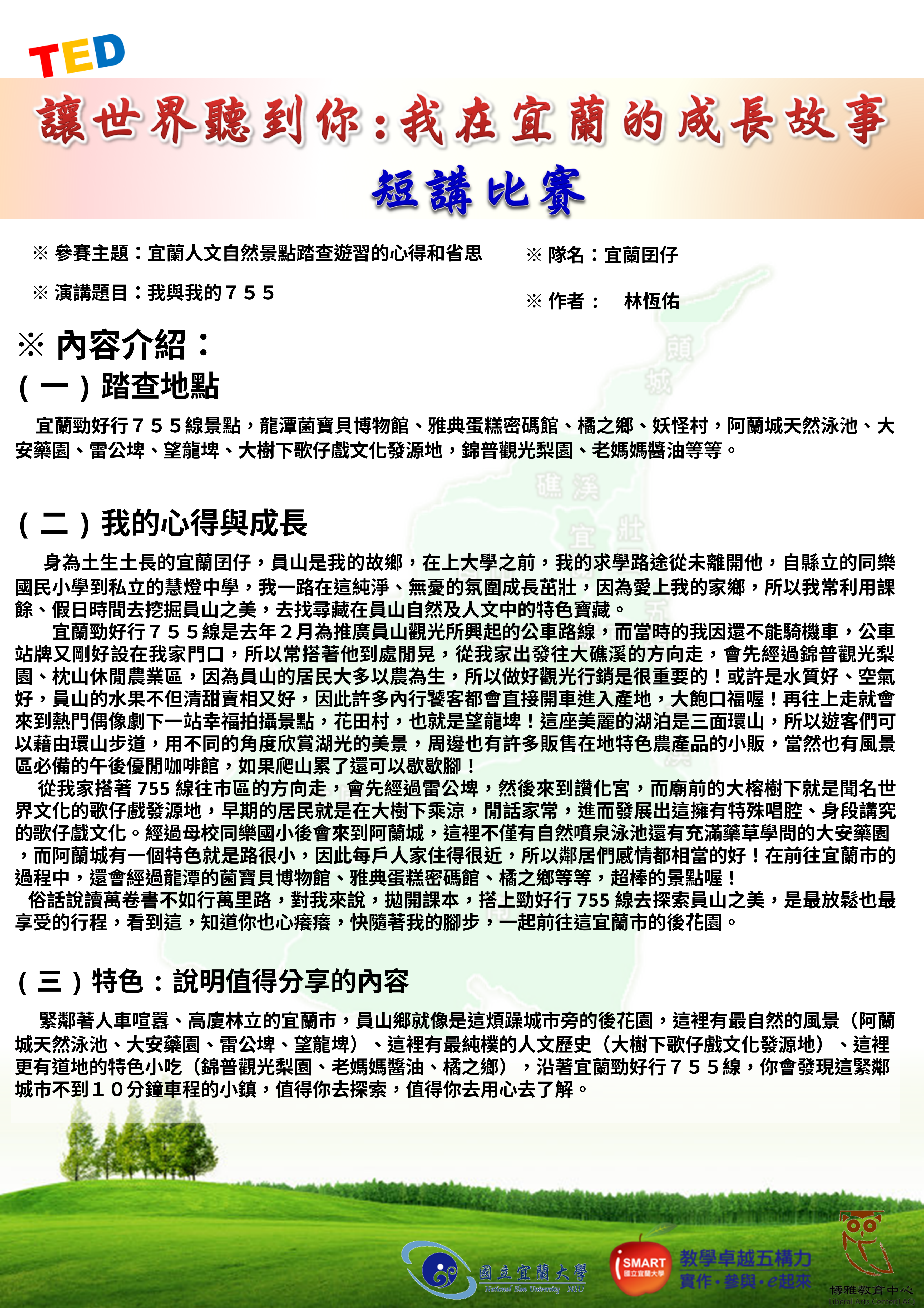

※參賽主題：宜蘭人文自然景點踏查遊習的心得和省思
※演講題目：我與我的７５５

※隊名：宜蘭囝仔
※作者:　林恆佑

※內容介紹：
(一)踏查地點
  宜蘭勁好行７５５線景點，龍潭菌寶貝博物館、雅典蛋糕密碼館、橘之鄉、妖怪村，阿蘭城天然泳池、大安藥園、雷公埤、望龍埤、大樹下歌仔戲文化發源地，錦普觀光梨園、老媽媽醬油等等。

(二)我的心得與成長
   身為土生土長的宜蘭囝仔，員山是我的故鄉，在上大學之前，我的求學路途從未離開他，自縣立的同樂國民小學到私立的慧燈中學，我一路在這純淨、無憂的氛圍成長茁壯，因為愛上我的家鄉，所以我常利用課餘、假日時間去挖掘員山之美，去找尋藏在員山自然及人文中的特色寶藏。
　　宜蘭勁好行７５５線是去年２月為推廣員山觀光所興起的公車路線，而當時的我因還不能騎機車，公車站牌又剛好設在我家門口，所以常搭著他到處閒晃，從我家出發往大礁溪的方向走，會先經過錦普觀光梨園、枕山休閒農業區，因為員山的居民大多以農為生，所以做好觀光行銷是很重要的！或許是水質好、空氣好，員山的水果不但清甜賣相又好，因此許多內行饕客都會直接開車進入產地，大飽口福喔！再往上走就會來到熱門偶像劇下一站幸福拍攝景點，花田村，也就是望龍埤！這座美麗的湖泊是三面環山，所以遊客們可以藉由環山步道，用不同的角度欣賞湖光的美景，周邊也有許多販售在地特色農產品的小販，當然也有風景區必備的午後優閒咖啡館，如果爬山累了還可以歇歇腳！
    從我家搭著755線往市區的方向走，會先經過雷公埤，然後來到讚化宮，而廟前的大榕樹下就是聞名世界文化的歌仔戲發源地，早期的居民就是在大樹下乘涼，閒話家常，進而發展出這擁有特殊唱腔、身段講究的歌仔戲文化。經過母校同樂國小後會來到阿蘭城，這裡不僅有自然噴泉泳池還有充滿藥草學問的大安藥園
，而阿蘭城有一個特色就是路很小，因此每戶人家住得很近，所以鄰居們感情都相當的好！在前往宜蘭市的過程中，還會經過龍潭的菌寶貝博物館、雅典蛋糕密碼館、橘之鄉等等，超棒的景點喔！
  俗話說讀萬卷書不如行萬里路，對我來說，拋開課本，搭上勁好行755線去探索員山之美，是最放鬆也最享受的行程，看到這，知道你也心癢癢，快隨著我的腳步，一起前往這宜蘭市的後花園。

(三)特色:說明值得分享的內容
   緊鄰著人車喧囂、高廈林立的宜蘭市，員山鄉就像是這煩躁城市旁的後花園，這裡有最自然的風景（阿蘭城天然泳池、大安藥園、雷公埤、望龍埤）、這裡有最純樸的人文歷史（大樹下歌仔戲文化發源地）、這裡更有道地的特色小吃（錦普觀光梨園、老媽媽醬油、橘之鄉），沿著宜蘭勁好行７５５線，你會發現這緊鄰城市不到１０分鐘車程的小鎮，值得你去探索，值得你去用心去了解。